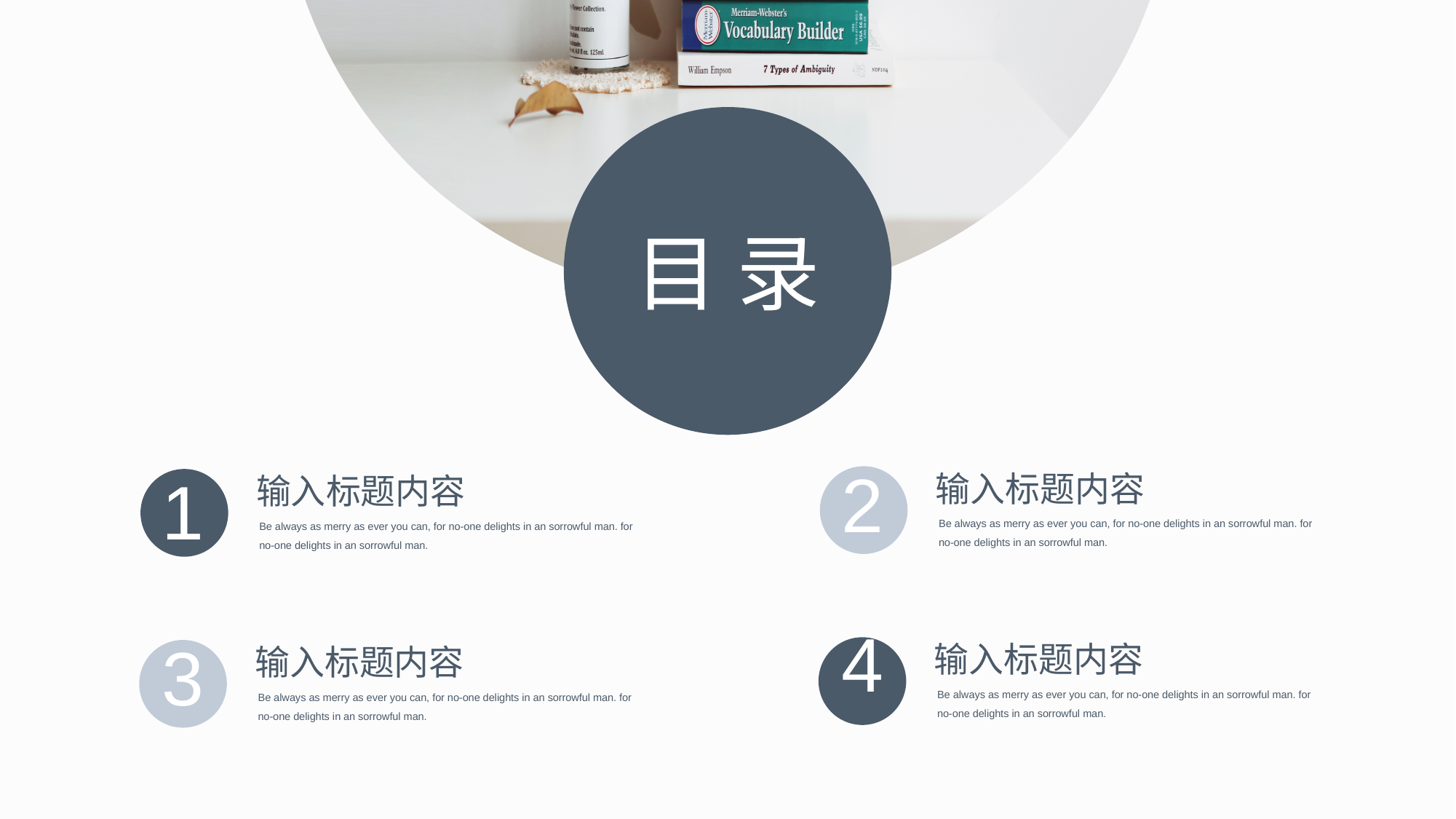

目 录
2
输入标题内容
Be always as merry as ever you can, for no-one delights in an sorrowful man. for no-one delights in an sorrowful man.

1
输入标题内容
Be always as merry as ever you can, for no-one delights in an sorrowful man. for no-one delights in an sorrowful man.

4
输入标题内容
Be always as merry as ever you can, for no-one delights in an sorrowful man. for no-one delights in an sorrowful man.

3
输入标题内容
Be always as merry as ever you can, for no-one delights in an sorrowful man. for no-one delights in an sorrowful man.